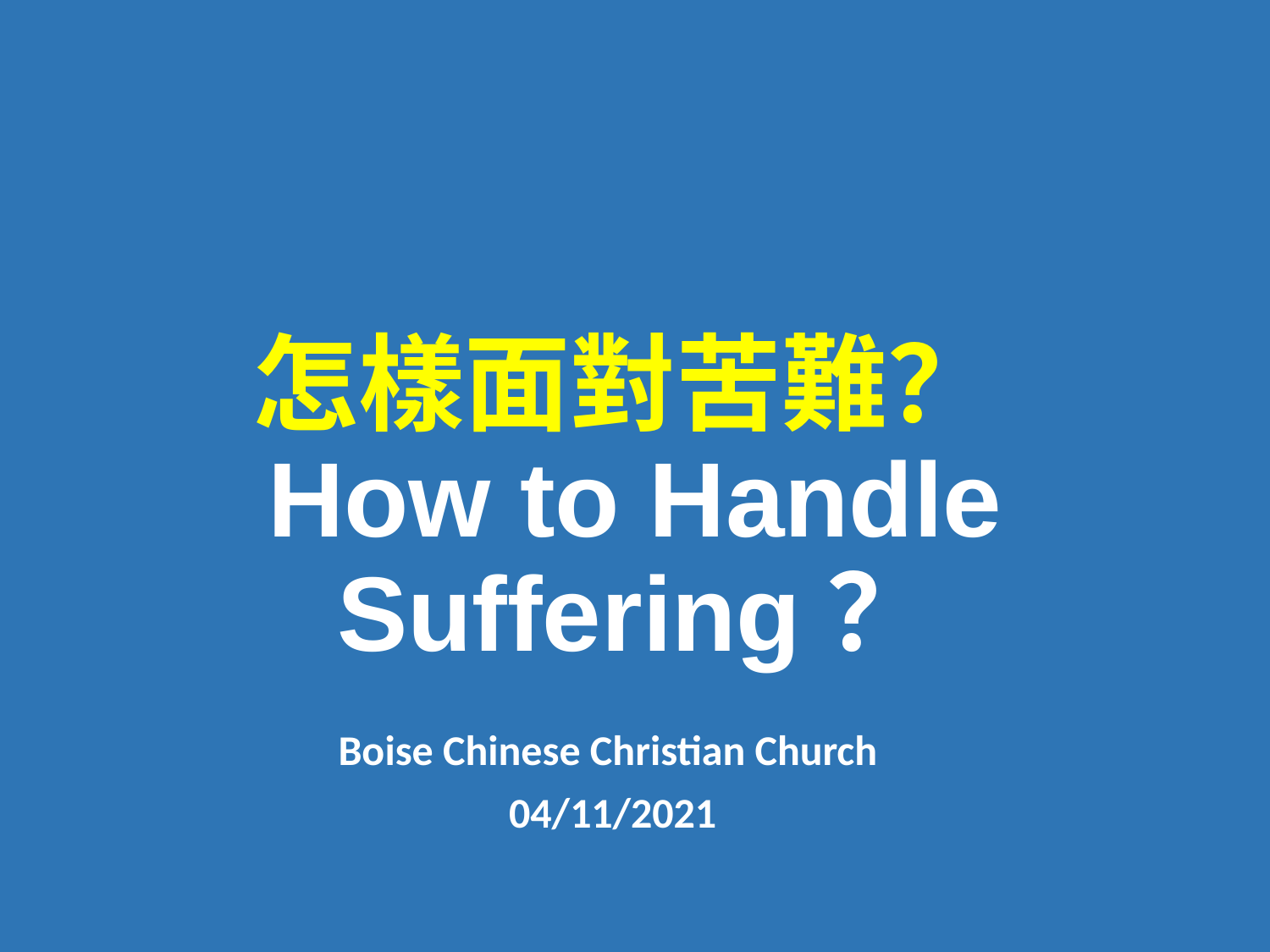

# 怎樣面對苦難？ How to Handle Suffering？
Boise Chinese Christian Church
04/11/2021